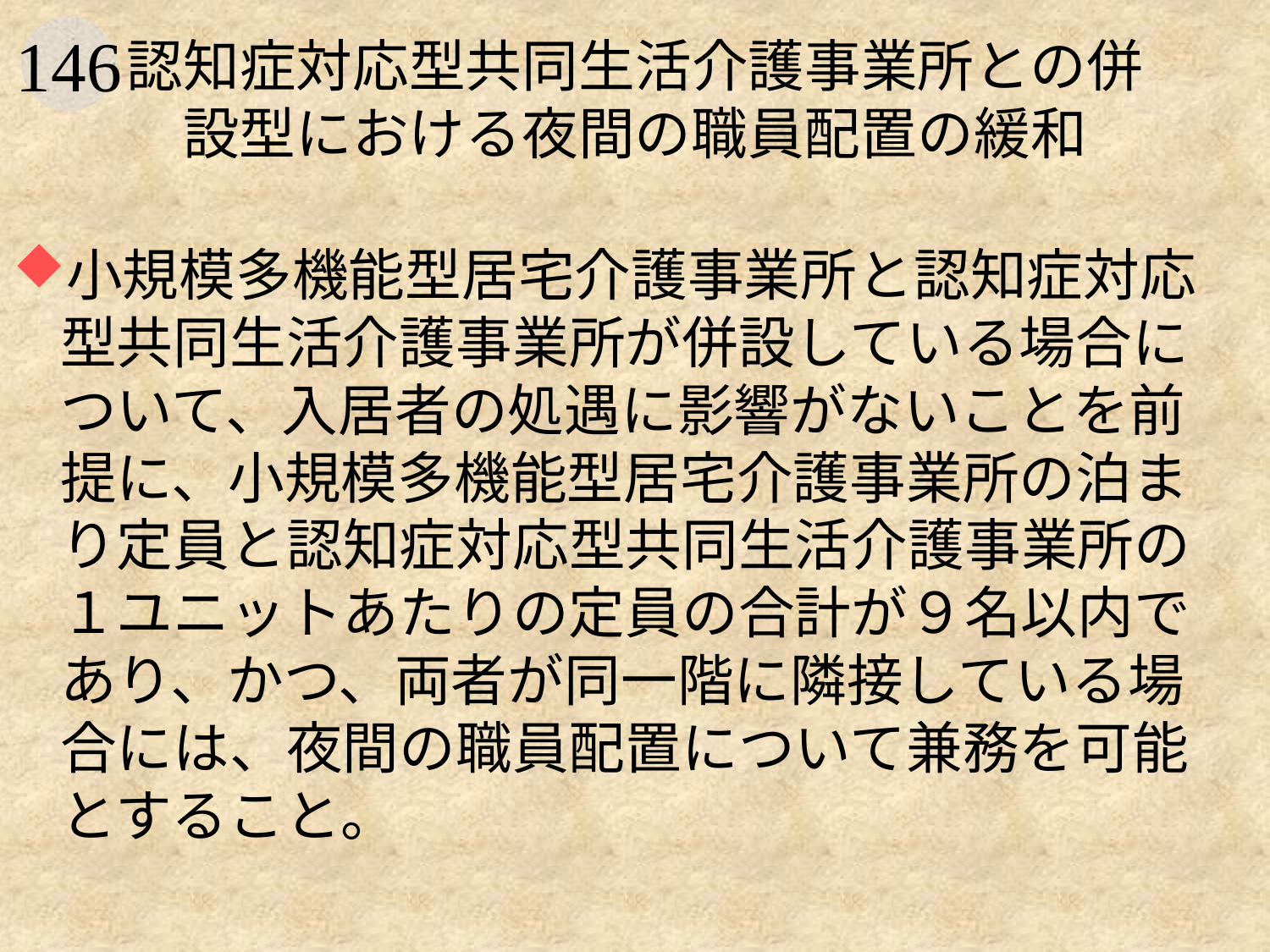

# 認知症対応型共同生活介護事業所との併設型における夜間の職員配置の緩和
小規模多機能型居宅介護事業所と認知症対応型共同生活介護事業所が併設している場合について、入居者の処遇に影響がないことを前提に、小規模多機能型居宅介護事業所の泊まり定員と認知症対応型共同生活介護事業所の１ユニットあたりの定員の合計が９名以内であり、かつ、両者が同一階に隣接している場合には、夜間の職員配置について兼務を可能とすること。